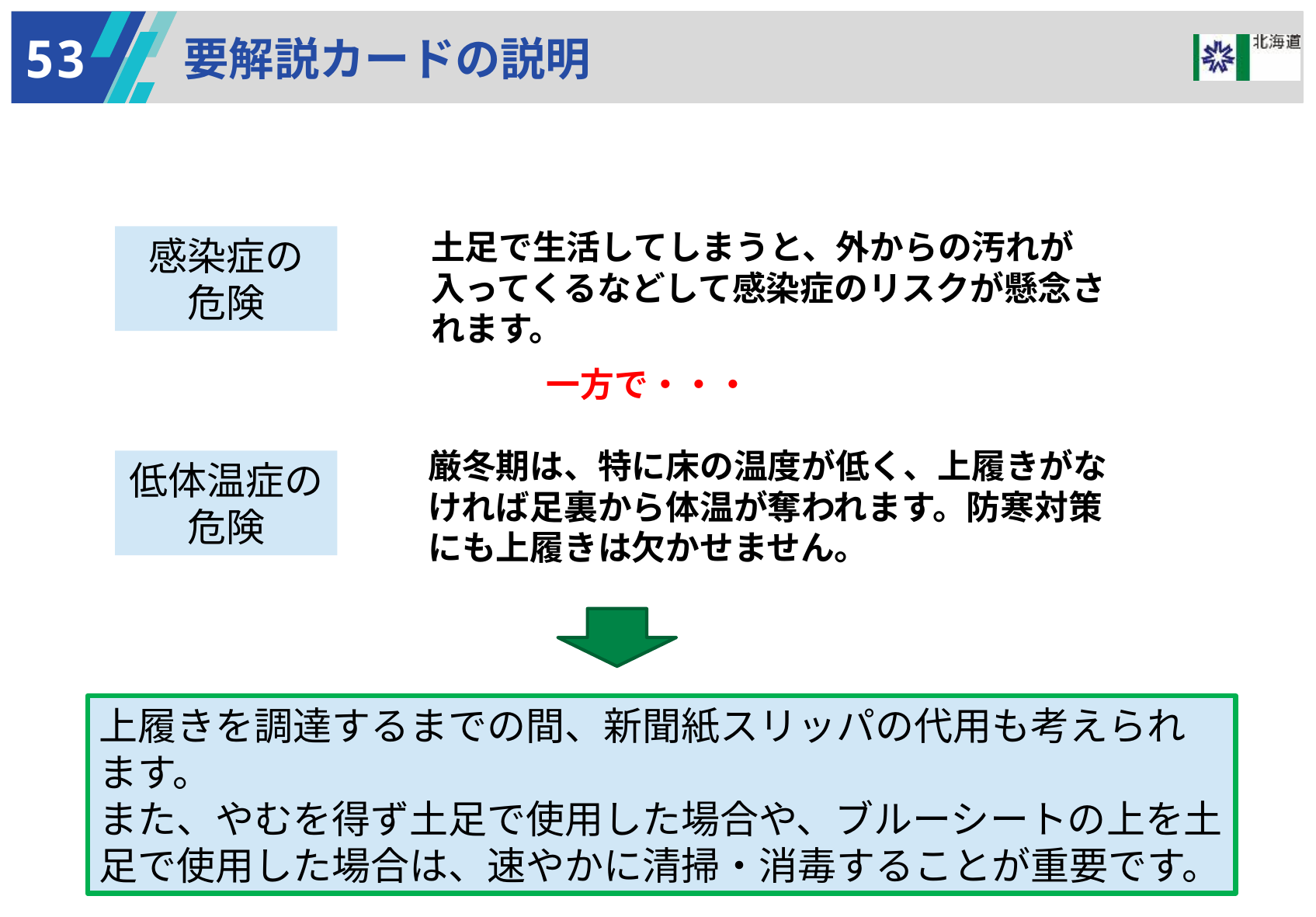

53
要解説カードの説明

土足で生活してしまうと、外からの汚れが入ってくるなどして感染症のリスクが懸念されます。
感染症の
危険
一方で・・・
厳冬期は、特に床の温度が低く、上履きがなければ足裏から体温が奪われます。防寒対策にも上履きは欠かせません。
低体温症の危険

上履きを調達するまでの間、新聞紙スリッパの代用も考えられます。
また、やむを得ず土足で使用した場合や、ブルーシートの上を土足で使用した場合は、速やかに清掃・消毒することが重要です。